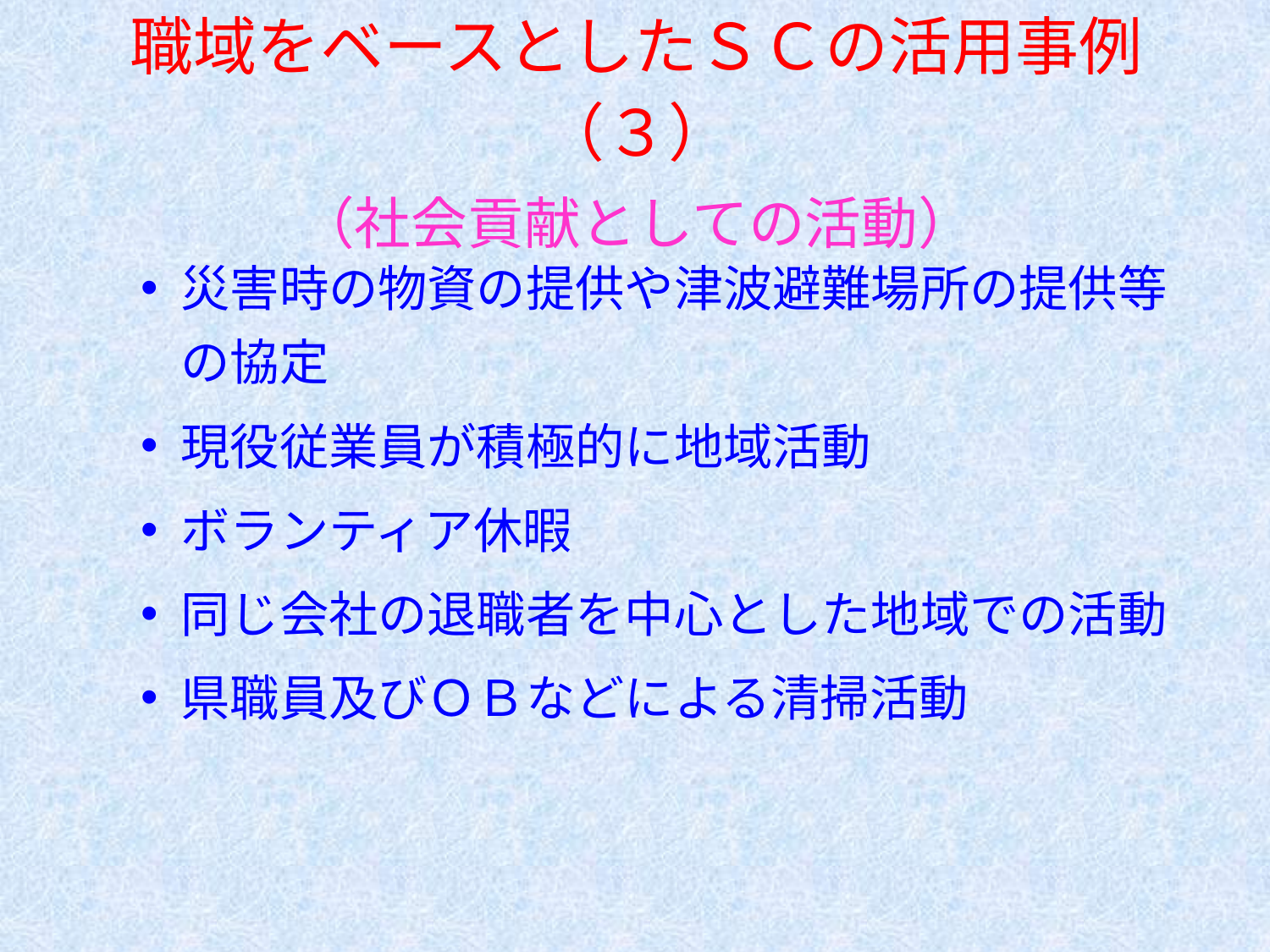

# 職域をベースとしたＳＣの活用事例（３） （社会貢献としての活動）
災害時の物資の提供や津波避難場所の提供等の協定
現役従業員が積極的に地域活動
ボランティア休暇
同じ会社の退職者を中心とした地域での活動
県職員及びＯＢなどによる清掃活動